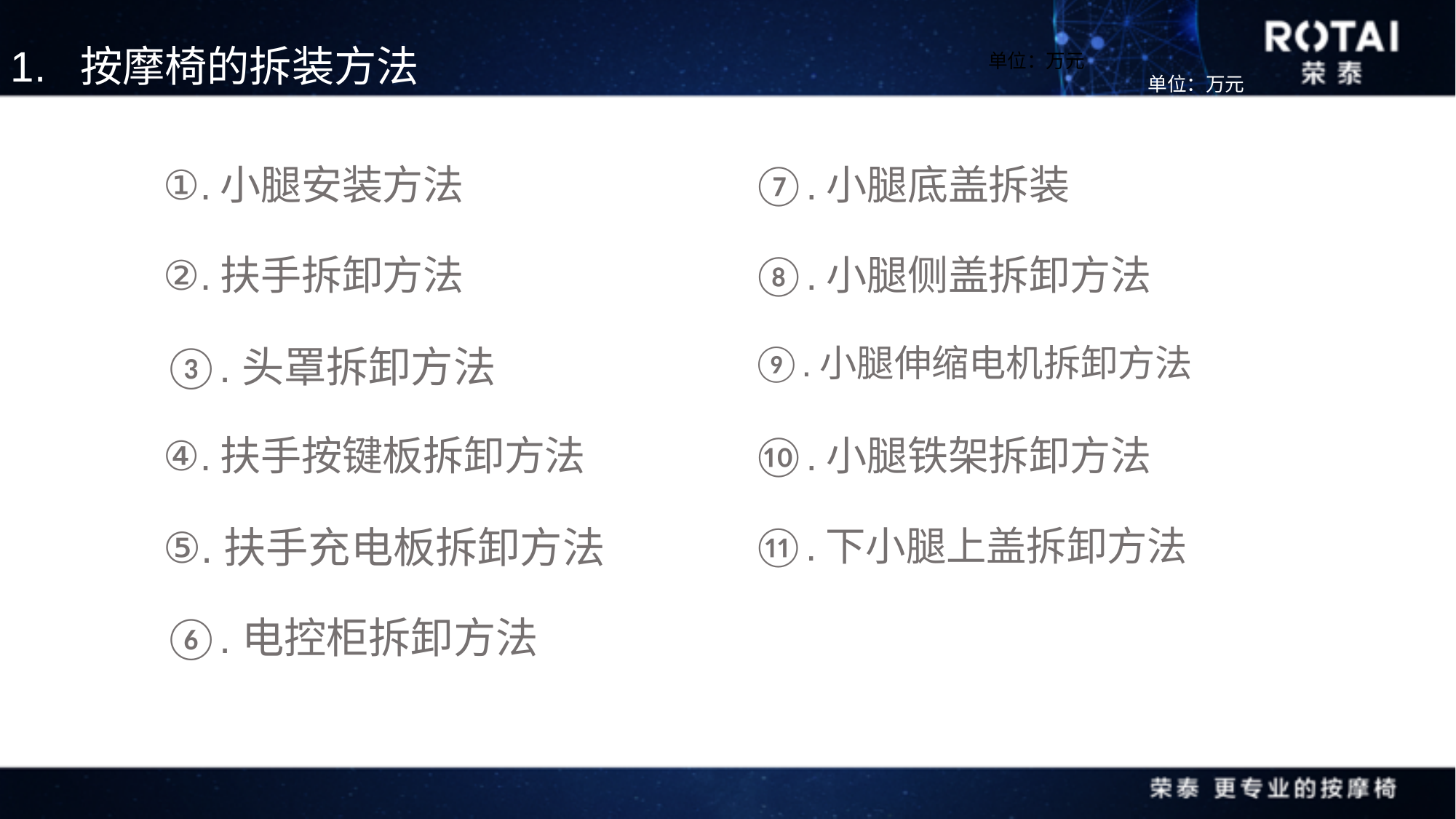

1.  按摩椅的拆装方法
单位：万元
单位：万元
①.小腿安装方法

⑦.小腿底盖拆装
②.扶手拆卸方法

⑧.小腿侧盖拆卸方法
③.头罩拆卸方法
⑨.小腿伸缩电机拆卸方法
④.扶手按键板拆卸方法
⑩.小腿铁架拆卸方法
⑤.扶手充电板拆卸方法
⑪.下小腿上盖拆卸方法
⑥.电控柜拆卸方法